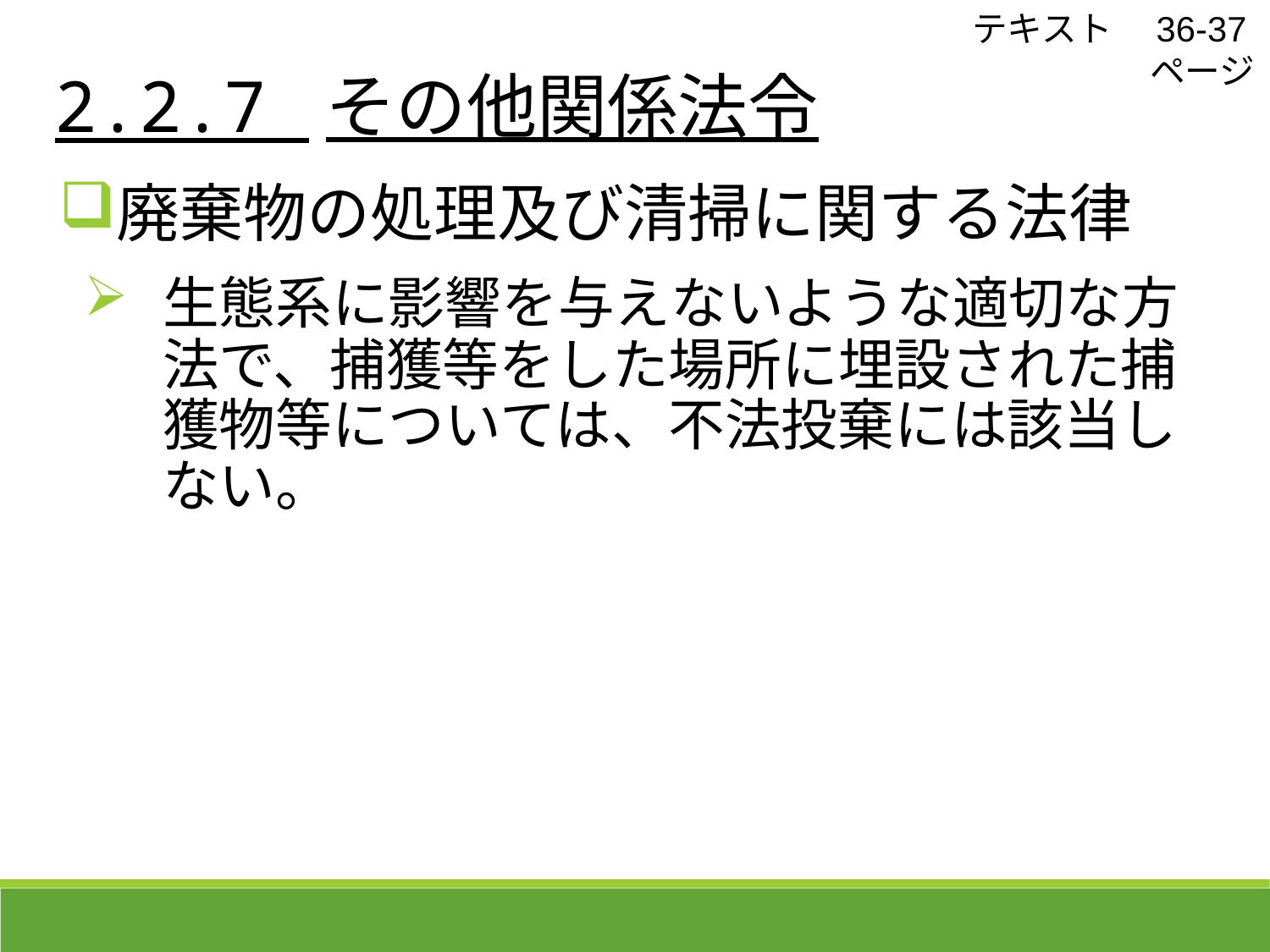

テキスト　36-37ページ
 2.2.7 その他関係法令
廃棄物の処理及び清掃に関する法律
生態系に影響を与えないような適切な方法で、捕獲等をした場所に埋設された捕獲物等については、不法投棄には該当しない。